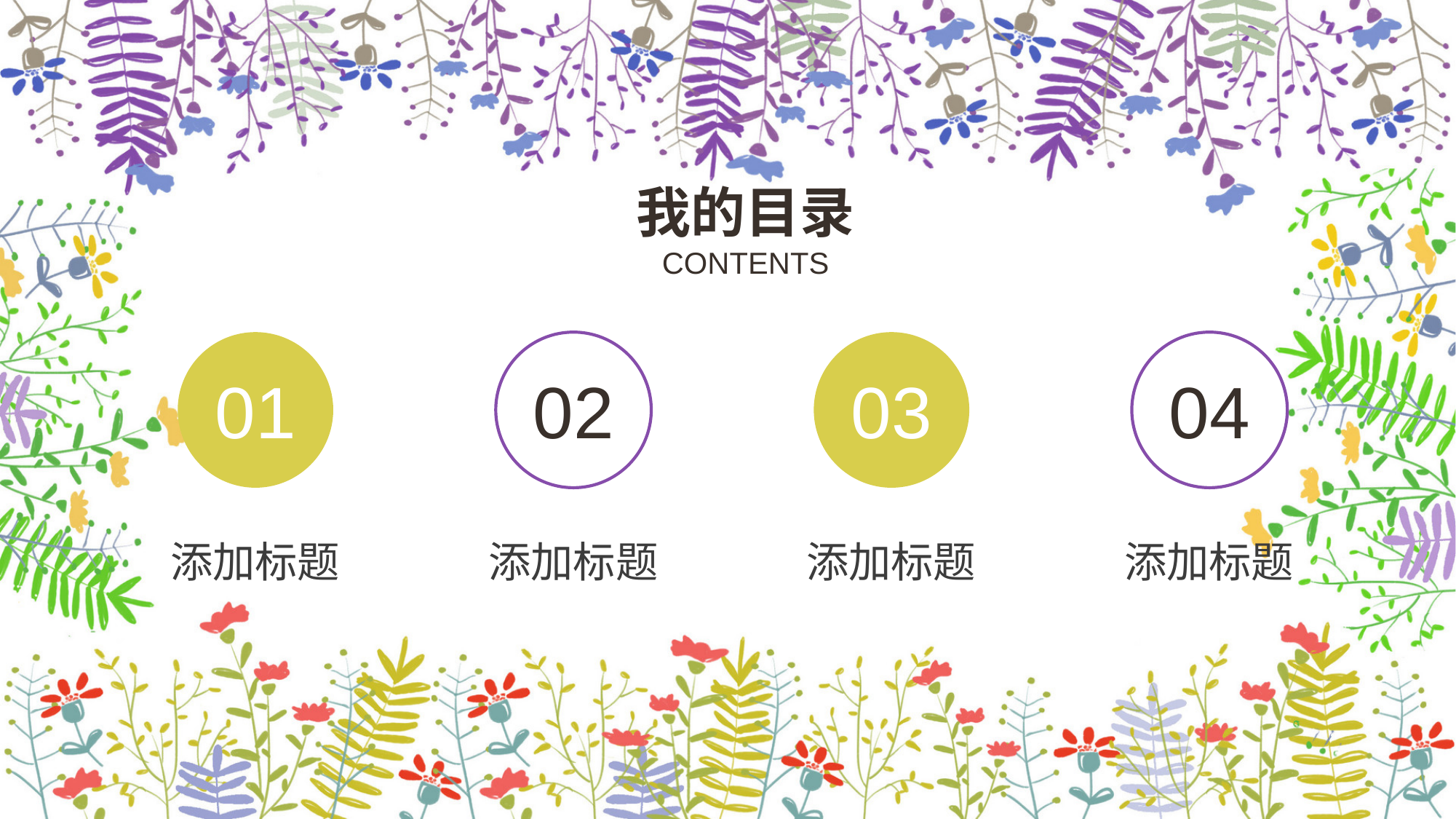

我的目录
CONTENTS

01
02
03
04

添加标题
添加标题
添加标题
添加标题